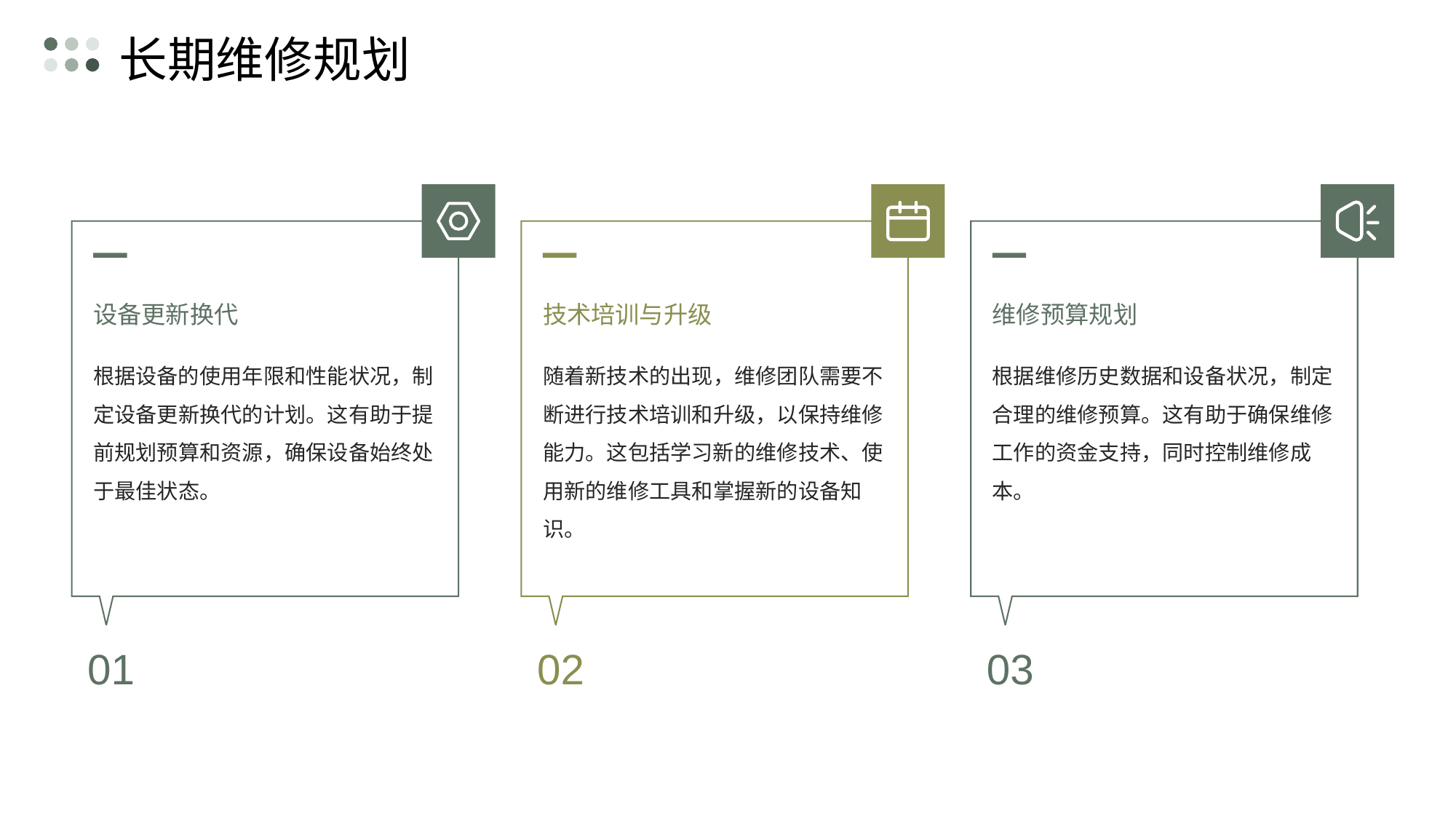

长期维修规划

设备更新换代
技术培训与升级
维修预算规划
根据设备的使用年限和性能状况，制定设备更新换代的计划。这有助于提前规划预算和资源，确保设备始终处于最佳状态。
随着新技术的出现，维修团队需要不断进行技术培训和升级，以保持维修能力。这包括学习新的维修技术、使用新的维修工具和掌握新的设备知识。
根据维修历史数据和设备状况，制定合理的维修预算。这有助于确保维修工作的资金支持，同时控制维修成本。
01
02
03